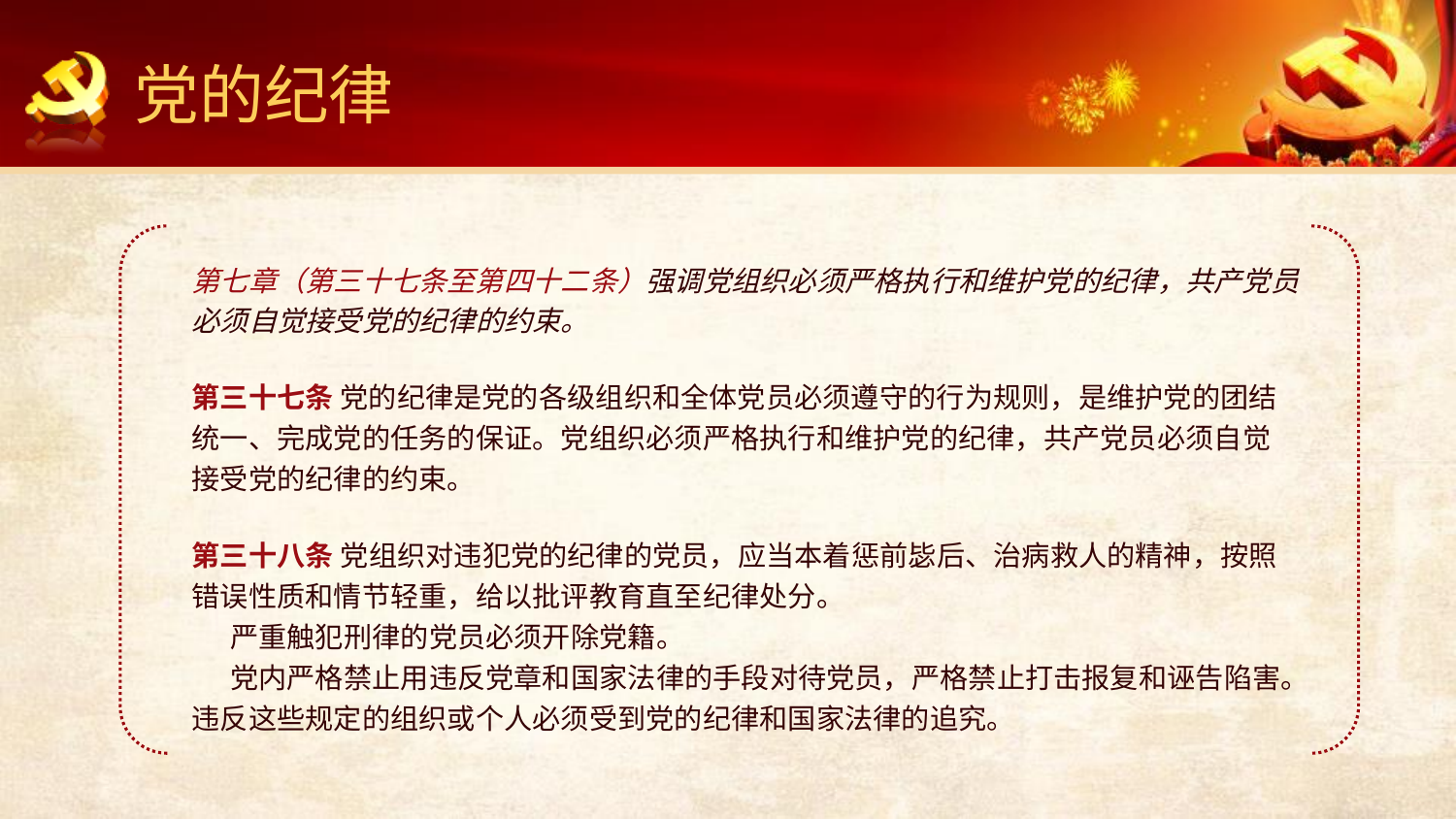

党的纪律

第七章（第三十七条至第四十二条）强调党组织必须严格执行和维护党的纪律，共产党员必须自觉接受党的纪律的约束。
第三十七条 党的纪律是党的各级组织和全体党员必须遵守的行为规则，是维护党的团结统一、完成党的任务的保证。党组织必须严格执行和维护党的纪律，共产党员必须自觉接受党的纪律的约束。
第三十八条 党组织对违犯党的纪律的党员，应当本着惩前毖后、治病救人的精神，按照错误性质和情节轻重，给以批评教育直至纪律处分。
     严重触犯刑律的党员必须开除党籍。
     党内严格禁止用违反党章和国家法律的手段对待党员，严格禁止打击报复和诬告陷害。违反这些规定的组织或个人必须受到党的纪律和国家法律的追究。